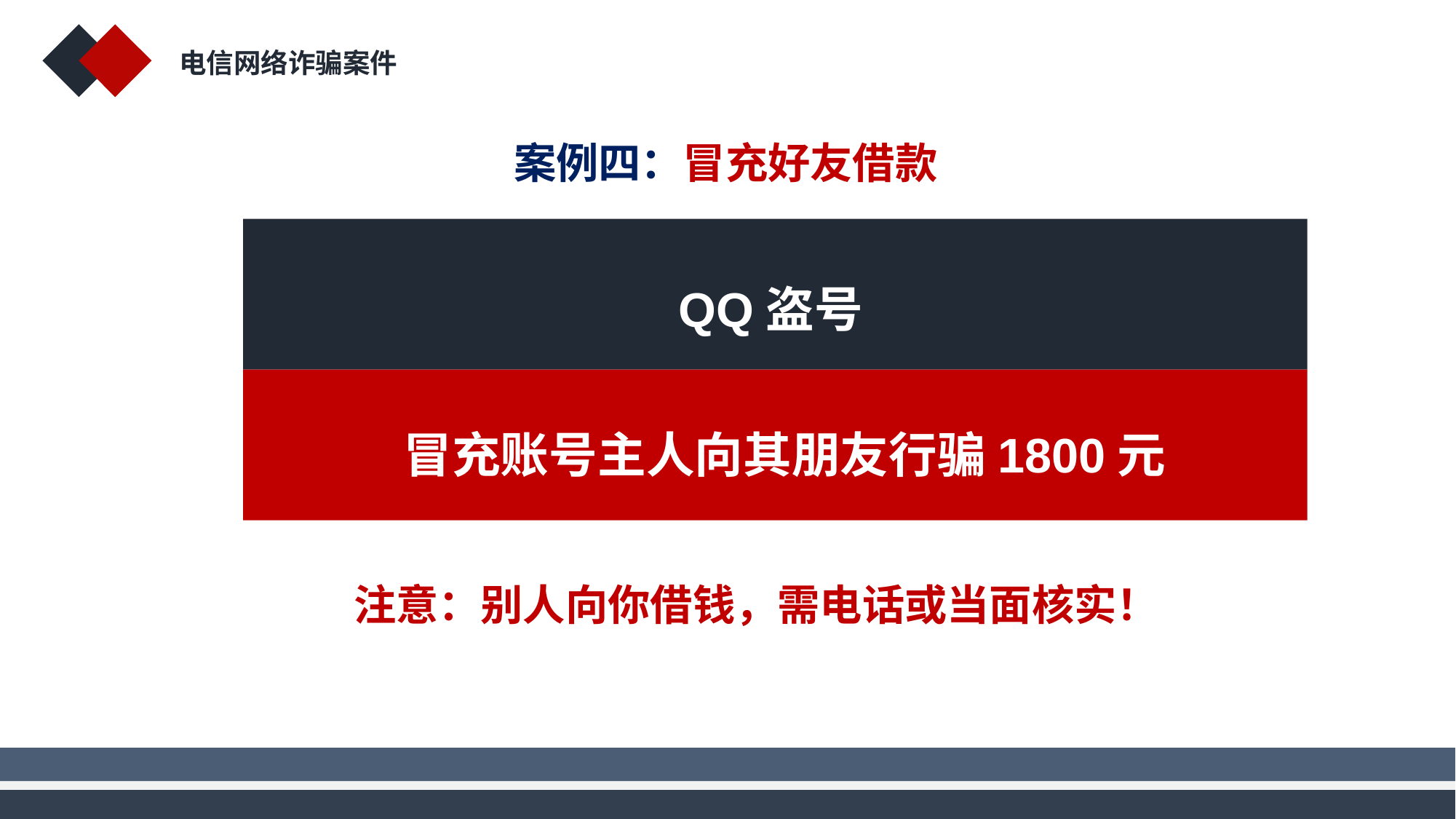

电信网络诈骗案件
案例四：冒充好友借款

QQ盗号

冒充账号主人向其朋友行骗1800元
注意：别人向你借钱，需电话或当面核实！